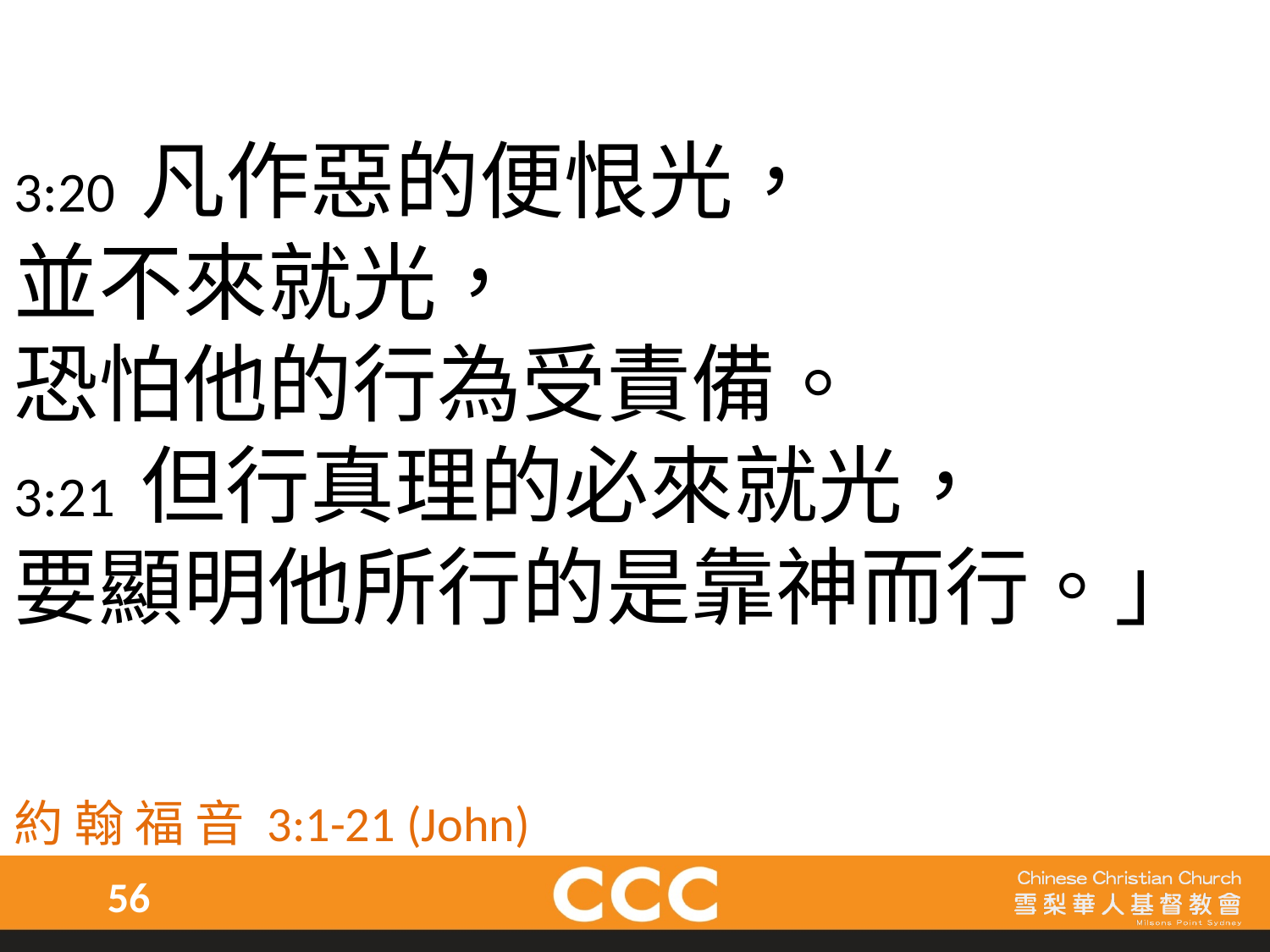

3:20 凡作惡的便恨光，
並不來就光，
恐怕他的行為受責備。
3:21 但行真理的必來就光，
要顯明他所行的是靠神而行。」
約 翰 福 音 3:1-21 (John)
56